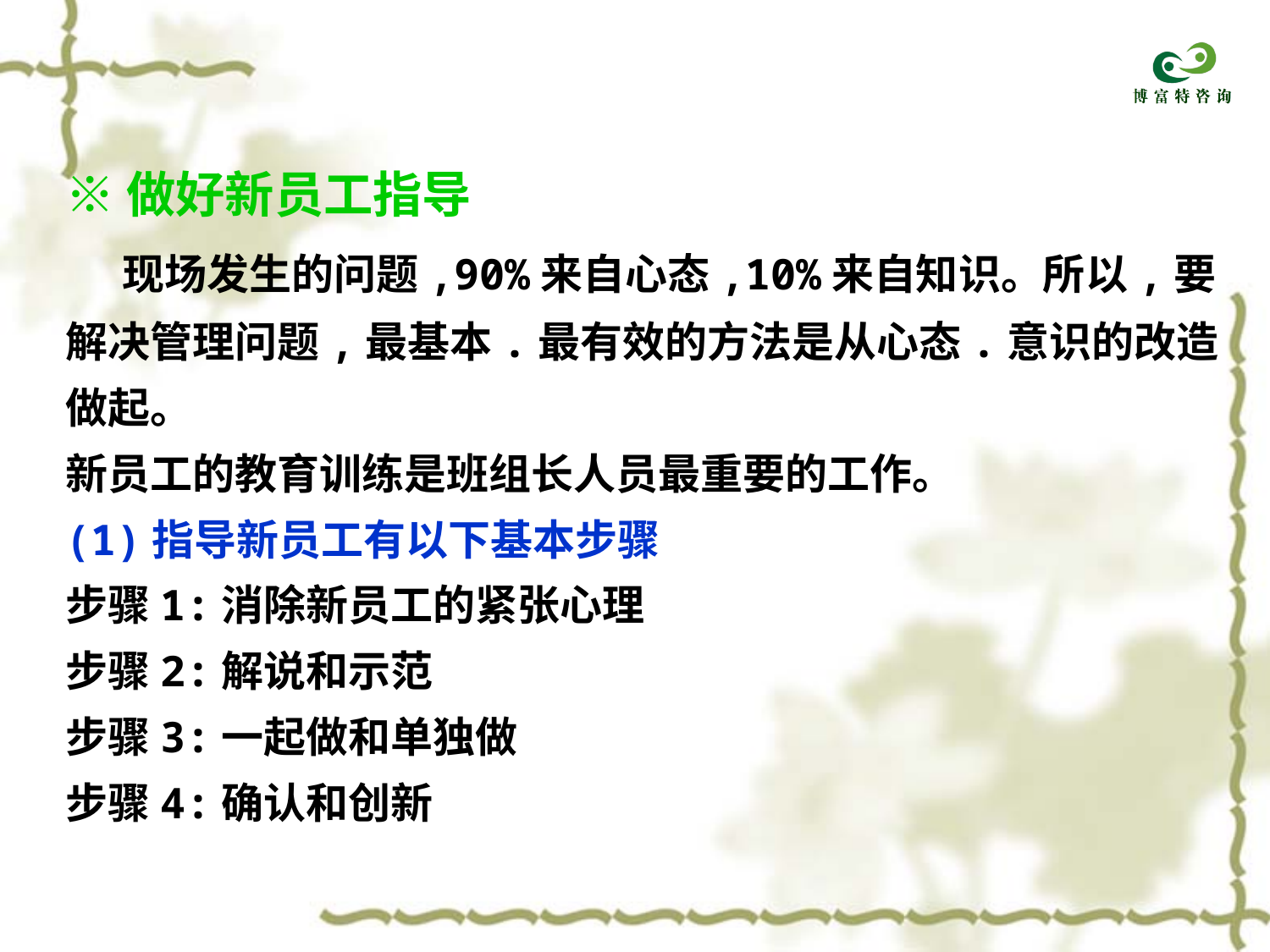

※做好新员工指导
    现场发生的问题,90%来自心态,10%来自知识。所以,要
解决管理问题,最基本.最有效的方法是从心态.意识的改造
做起。
新员工的教育训练是班组长人员最重要的工作。
(1)指导新员工有以下基本步骤
步骤1:消除新员工的紧张心理
步骤2:解说和示范
步骤3:一起做和单独做
步骤4:确认和创新